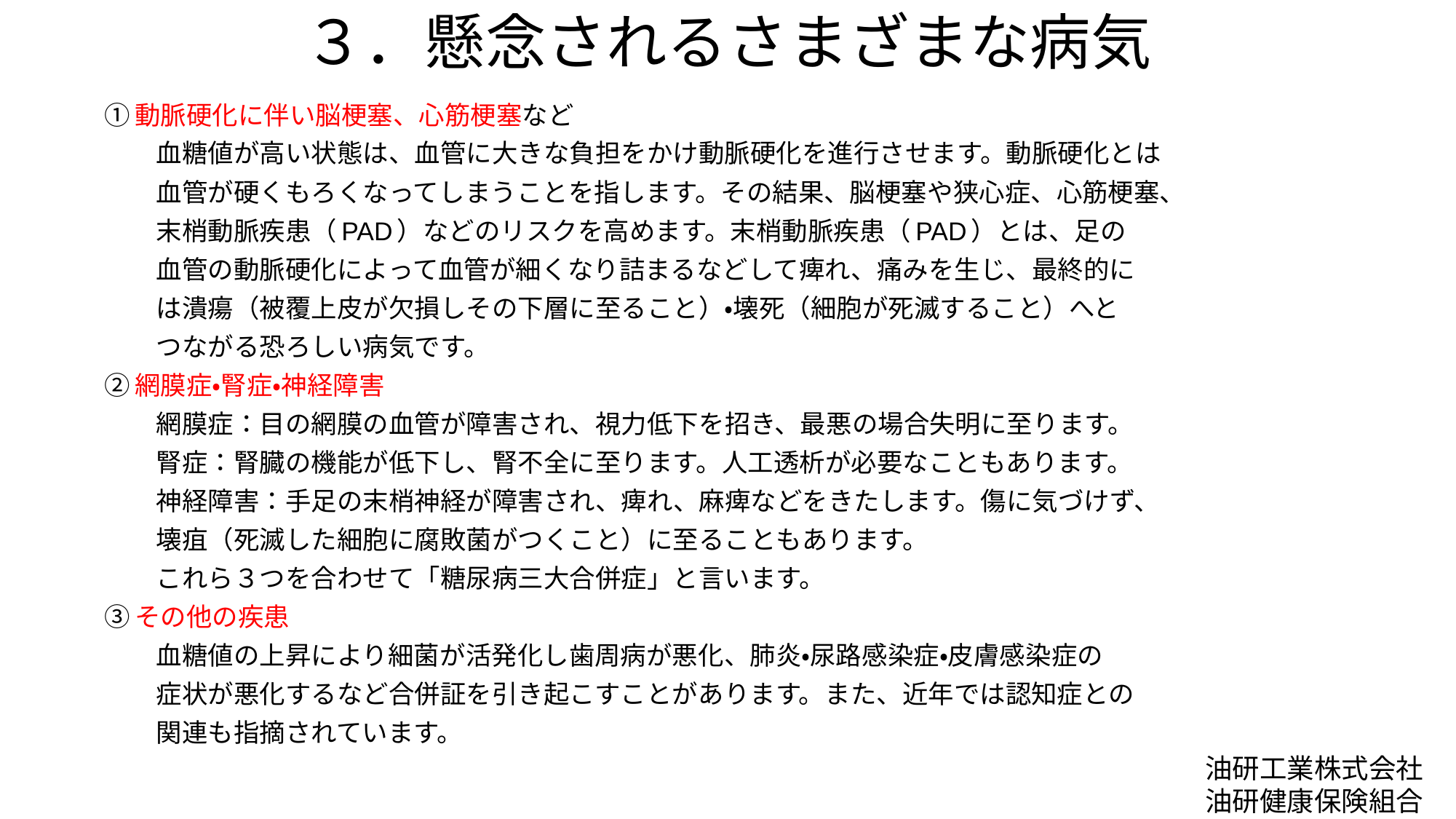

# ３．懸念されるさまざまな病気
①動脈硬化に伴い脳梗塞、心筋梗塞など
　　血糖値が高い状態は、血管に大きな負担をかけ動脈硬化を進行させます。動脈硬化とは
　　血管が硬くもろくなってしまうことを指します。その結果、脳梗塞や狭心症、心筋梗塞、
　　末梢動脈疾患（PAD）などのリスクを高めます。末梢動脈疾患（PAD）とは、足の
　　血管の動脈硬化によって血管が細くなり詰まるなどして痺れ、痛みを生じ、最終的に
　　は潰瘍（被覆上皮が欠損しその下層に至ること）・壊死（細胞が死滅すること）へと
　　つながる恐ろしい病気です。
②網膜症・腎症・神経障害
　　網膜症：目の網膜の血管が障害され、視力低下を招き、最悪の場合失明に至ります。
　　腎症：腎臓の機能が低下し、腎不全に至ります。人工透析が必要なこともあります。
　　神経障害：手足の末梢神経が障害され、痺れ、麻痺などをきたします。傷に気づけず、
　　壊疽（死滅した細胞に腐敗菌がつくこと）に至ることもあります。
　　これら３つを合わせて「糖尿病三大合併症」と言います。
③その他の疾患
　　血糖値の上昇により細菌が活発化し歯周病が悪化、肺炎・尿路感染症・皮膚感染症の
　　症状が悪化するなど合併証を引き起こすことがあります。また、近年では認知症との
　　関連も指摘されています。
油研工業株式会社
油研健康保険組合